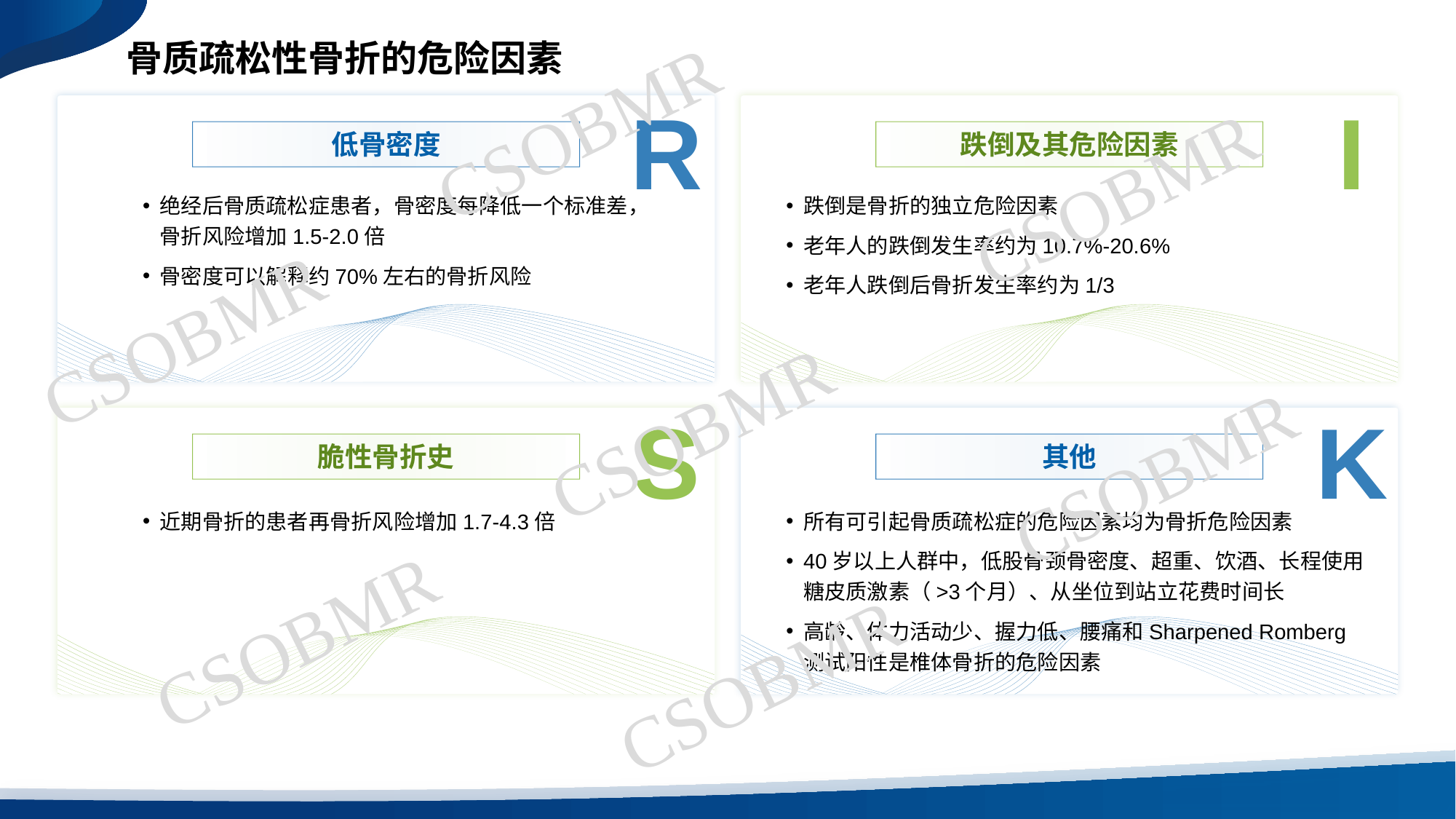

骨质疏松性骨折的危险因素
CSOBMR

R
I

低骨密度

跌倒及其危险因素
CSOBMR
绝经后骨质疏松症患者，骨密度每降低一个标准差，骨折风险增加1.5-2.0倍
骨密度可以解释约70%左右的骨折风险
跌倒是骨折的独立危险因素
老年人的跌倒发生率约为10.7%-20.6%
老年人跌倒后骨折发生率约为1/3
CSOBMR

CSOBMR

S
K
CSOBMR

其他
脆性骨折史
近期骨折的患者再骨折风险增加1.7-4.3倍
所有可引起骨质疏松症的危险因素均为骨折危险因素
40岁以上人群中，低股骨颈骨密度、超重、饮酒、长程使用糖皮质激素（>3个月）、从坐位到站立花费时间长
高龄、体力活动少、握力低、腰痛和Sharpened Romberg测试阳性是椎体骨折的危险因素
CSOBMR

CSOBMR